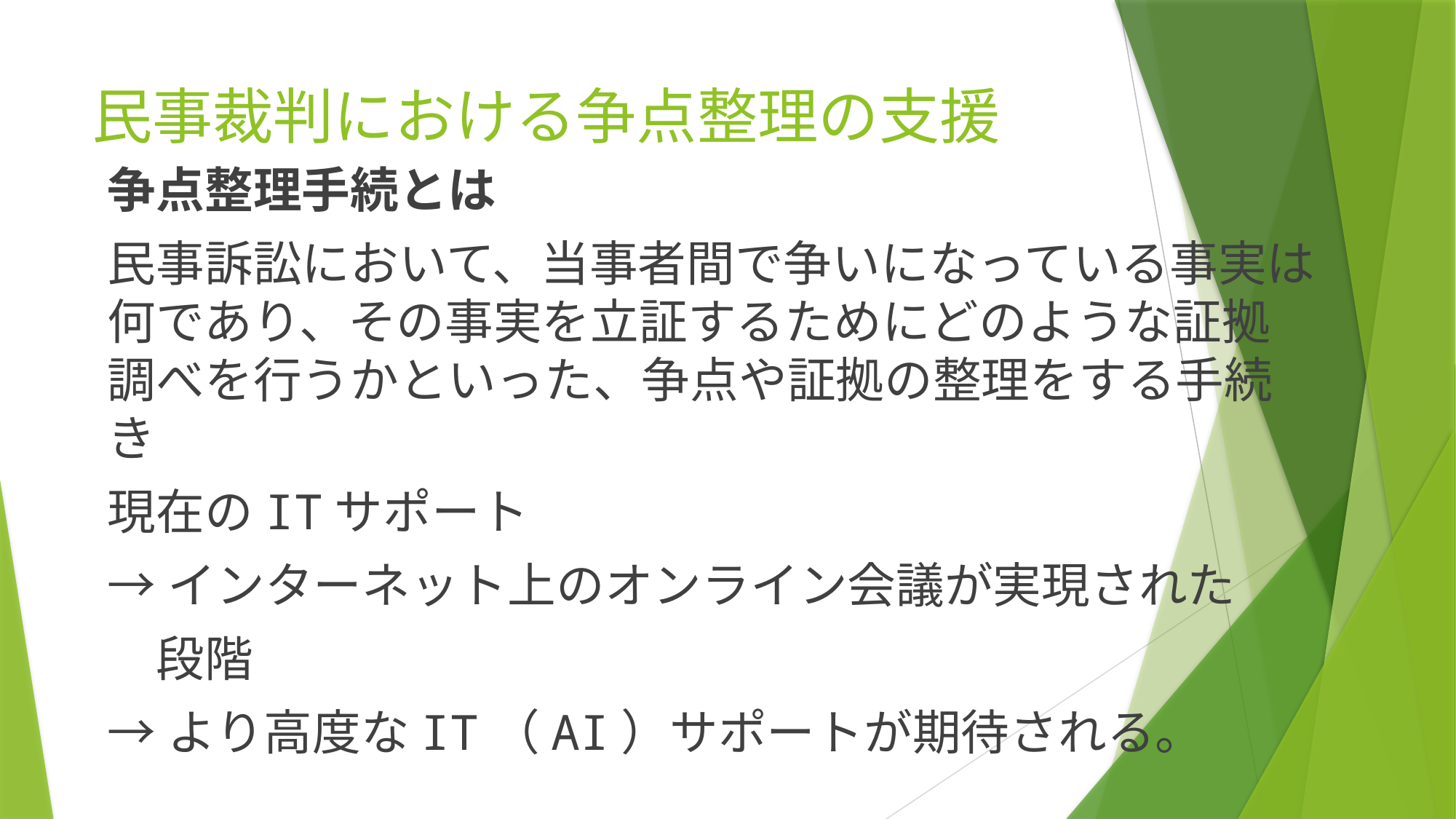

# 民事裁判における争点整理の支援
争点整理手続とは
民事訴訟において、当事者間で争いになっている事実は何であり、その事実を立証するためにどのような証拠調べを行うかといった、争点や証拠の整理をする手続き
現在のITサポート
→インターネット上のオンライン会議が実現された
　段階
→より高度なIT（AI）サポートが期待される。